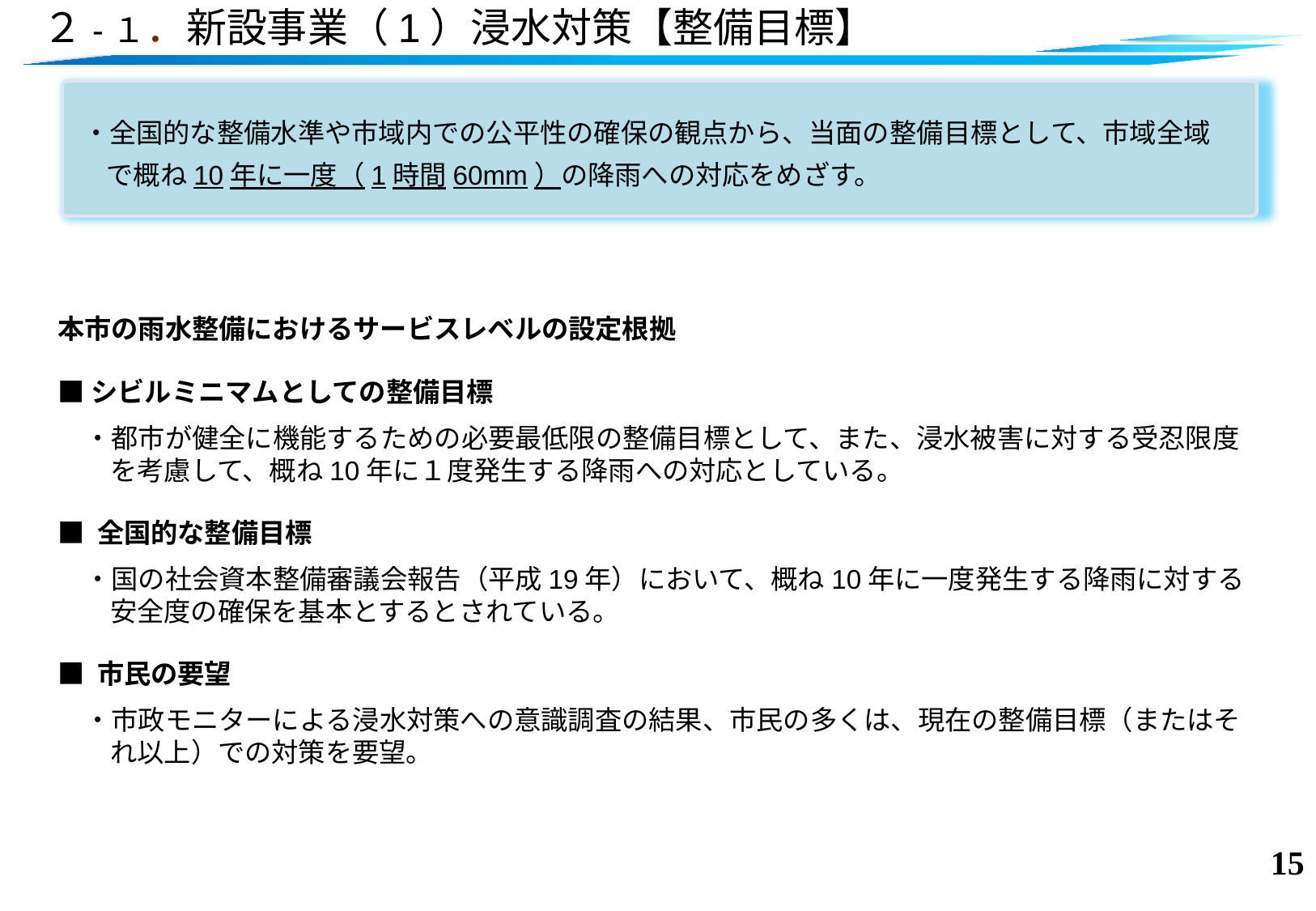

# ２-１．新設事業（1）浸水対策【整備目標】
・全国的な整備水準や市域内での公平性の確保の観点から、当面の整備目標として、市域全域で概ね10年に一度（1時間60mm）の降雨への対応をめざす。
本市の雨水整備におけるサービスレベルの設定根拠
■シビルミニマムとしての整備目標
　・都市が健全に機能するための必要最低限の整備目標として、また、浸水被害に対する受忍限度を考慮して、概ね10年に１度発生する降雨への対応としている。
■ 全国的な整備目標
　・国の社会資本整備審議会報告（平成19年）において、概ね10年に一度発生する降雨に対する安全度の確保を基本とするとされている。
■ 市民の要望
　・市政モニターによる浸水対策への意識調査の結果、市民の多くは、現在の整備目標（またはそれ以上）での対策を要望。
15